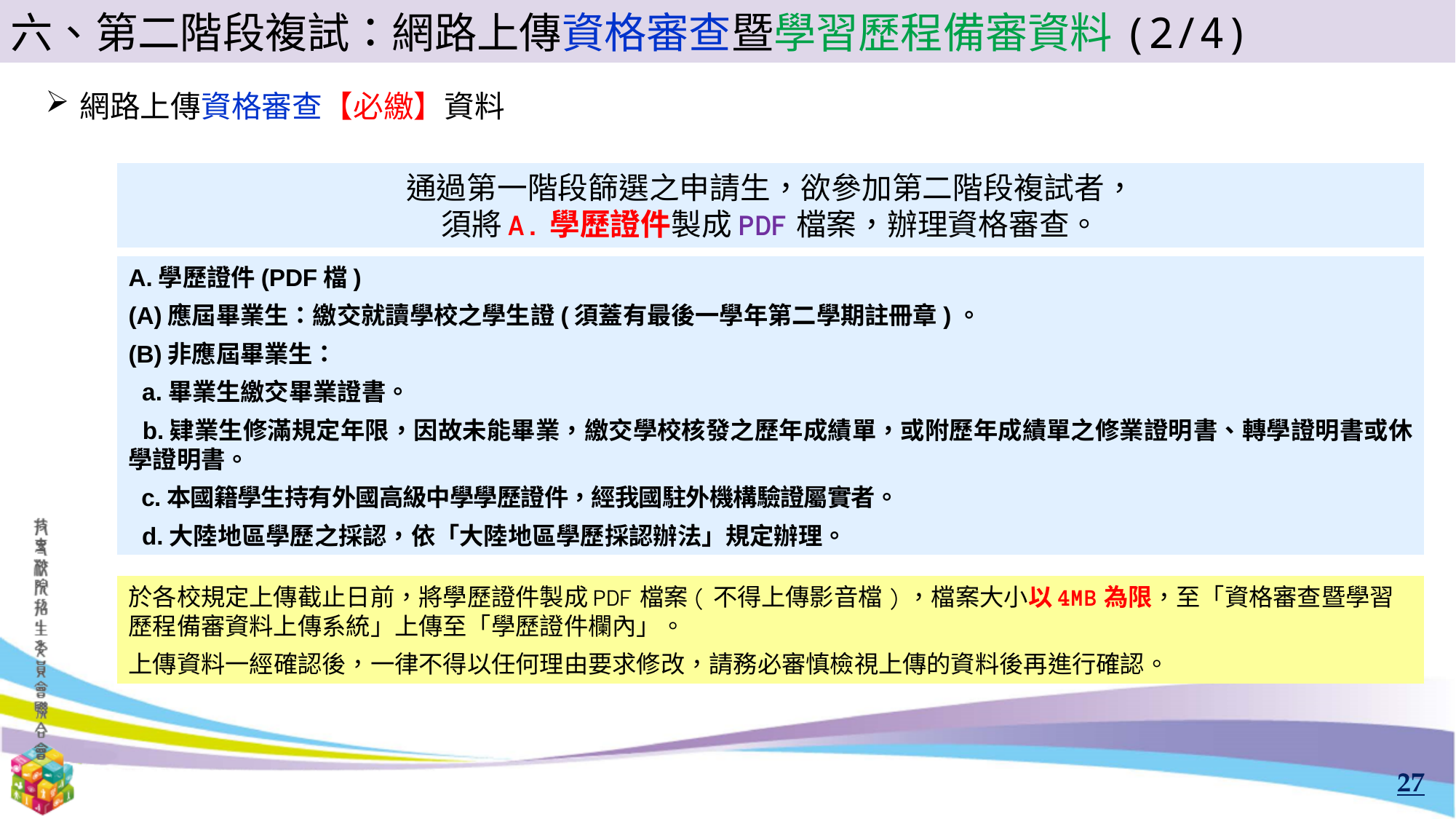

六、第二階段複試：網路上傳資格審查暨學習歷程備審資料(2/4)
網路上傳資格審查【必繳】資料
通過第一階段篩選之申請生，欲參加第二階段複試者，
須將A.學歷證件製成PDF檔案，辦理資格審查。
A.學歷證件(PDF檔)
(A)應屆畢業生：繳交就讀學校之學生證(須蓋有最後一學年第二學期註冊章)。
(B)非應屆畢業生：
  a.畢業生繳交畢業證書。
  b.肄業生修滿規定年限，因故未能畢業，繳交學校核發之歷年成績單，或附歷年成績單之修業證明書、轉學證明書或休學證明書。
  c.本國籍學生持有外國高級中學學歷證件，經我國駐外機構驗證屬實者。
  d.大陸地區學歷之採認，依「大陸地區學歷採認辦法」規定辦理。
於各校規定上傳截止日前，將學歷證件製成PDF檔案(不得上傳影音檔)，檔案大小以4MB為限，至「資格審查暨學習歷程備審資料上傳系統」上傳至「學歷證件欄內」。
上傳資料一經確認後，一律不得以任何理由要求修改，請務必審慎檢視上傳的資料後再進行確認。
27